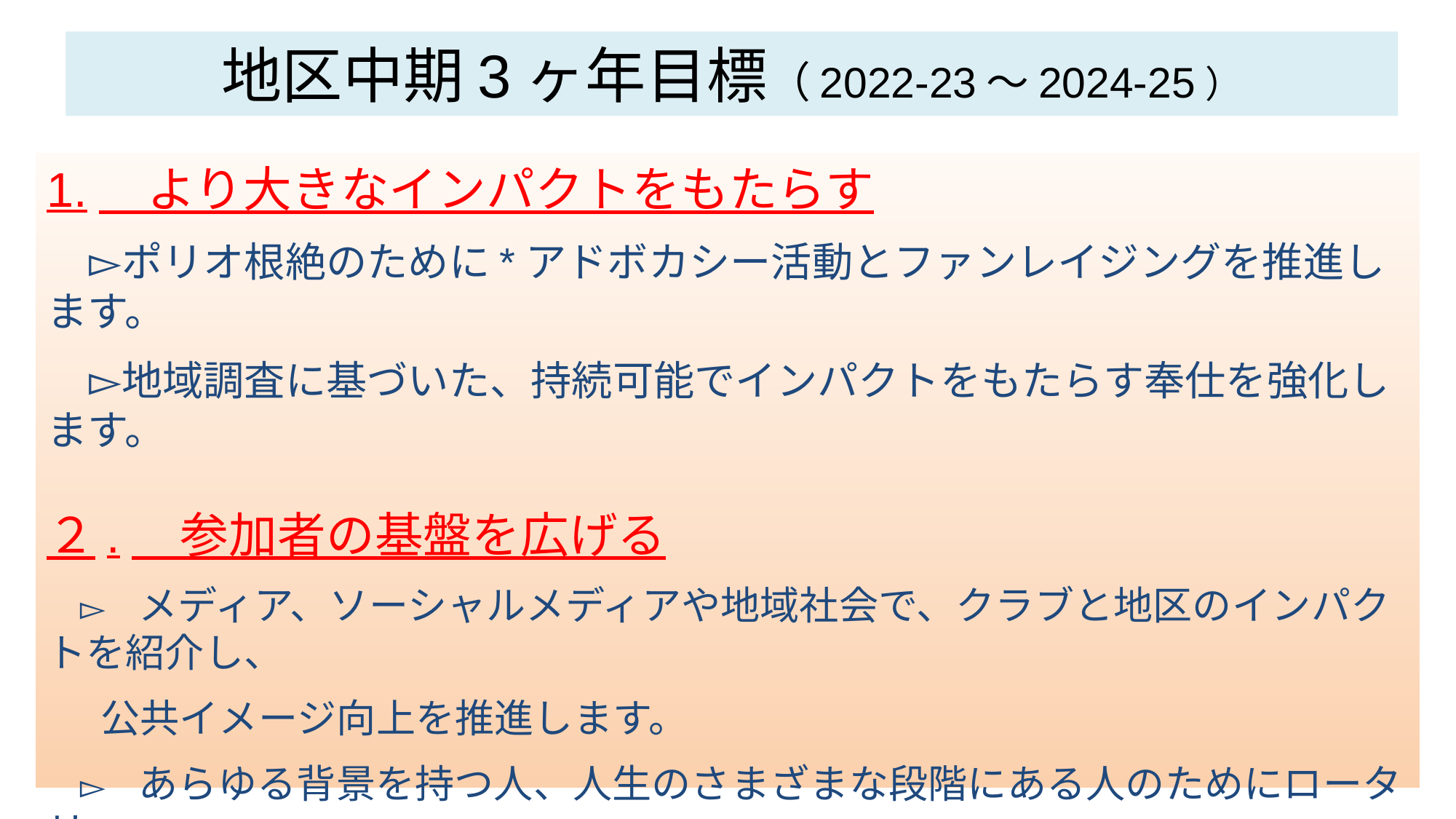

# 地区中期3ヶ年目標（2022-23～2024-25）
1.　より大きなインパクトをもたらす
　▻ポリオ根絶のために*アドボカシー活動とファンレイジングを推進します。
　▻地域調査に基づいた、持続可能でインパクトをもたらす奉仕を強化します。

２.　参加者の基盤を広げる
　▻　メディア、ソーシャルメディアや地域社会で、クラブと地区のインパクトを紹介し、
     公共イメージ向上を推進します。
　▻　あらゆる背景を持つ人、人生のさまざまな段階にある人のためにロータリーへ
     の新しい経路を開き、多様な人々の参加を促し、その貢献を尊重します。